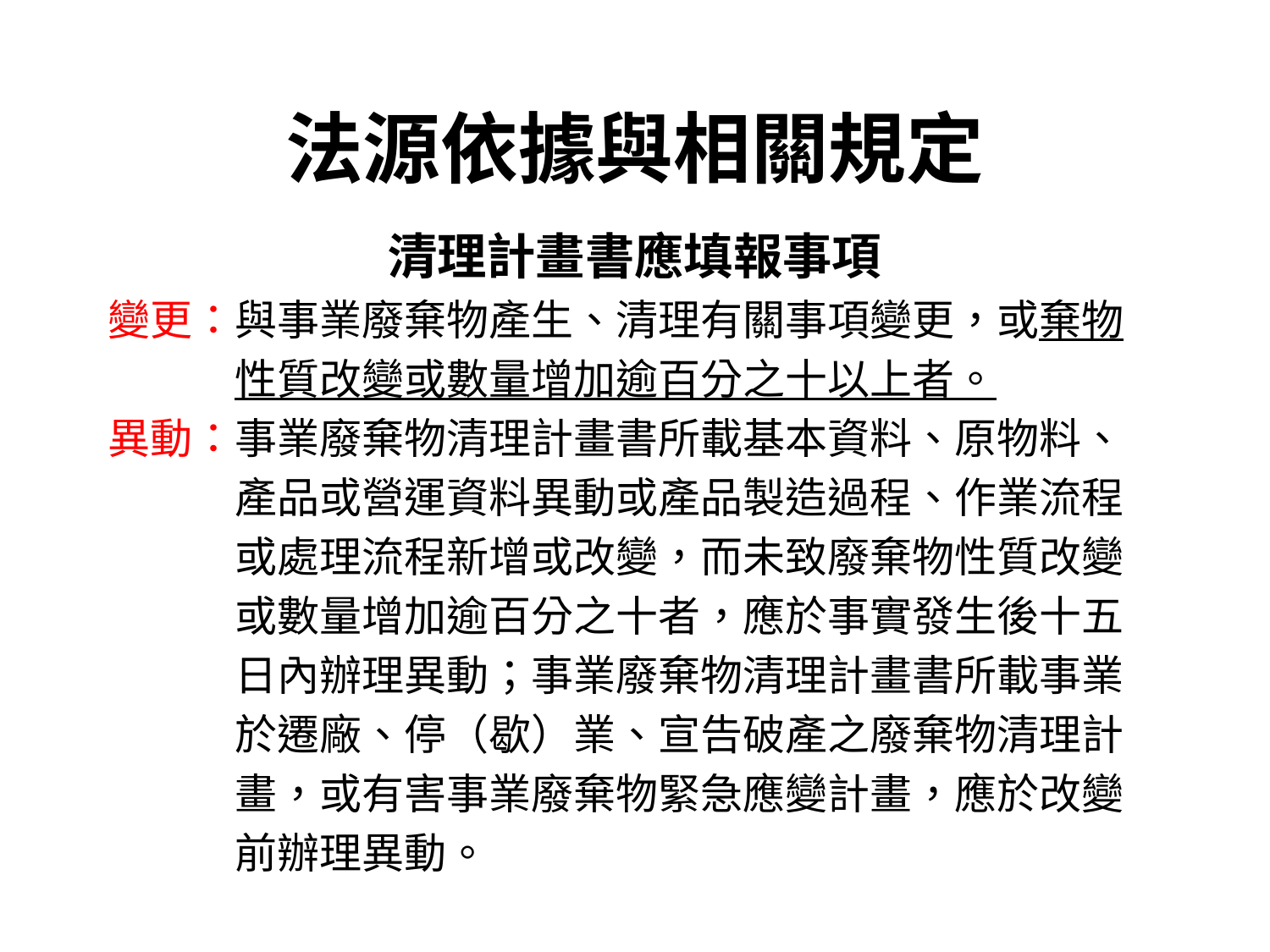

# 法源依據與相關規定
清理計畫書應填報事項
變更：與事業廢棄物產生、清理有關事項變更，或棄物
　　　性質改變或數量增加逾百分之十以上者。
異動：事業廢棄物清理計畫書所載基本資料、原物料、
　　　產品或營運資料異動或產品製造過程、作業流程
　　　或處理流程新增或改變，而未致廢棄物性質改變
　　　或數量增加逾百分之十者，應於事實發生後十五
　　　日內辦理異動；事業廢棄物清理計畫書所載事業
　　　於遷廠、停（歇）業、宣告破產之廢棄物清理計
　　　畫，或有害事業廢棄物緊急應變計畫，應於改變
　　　前辦理異動。